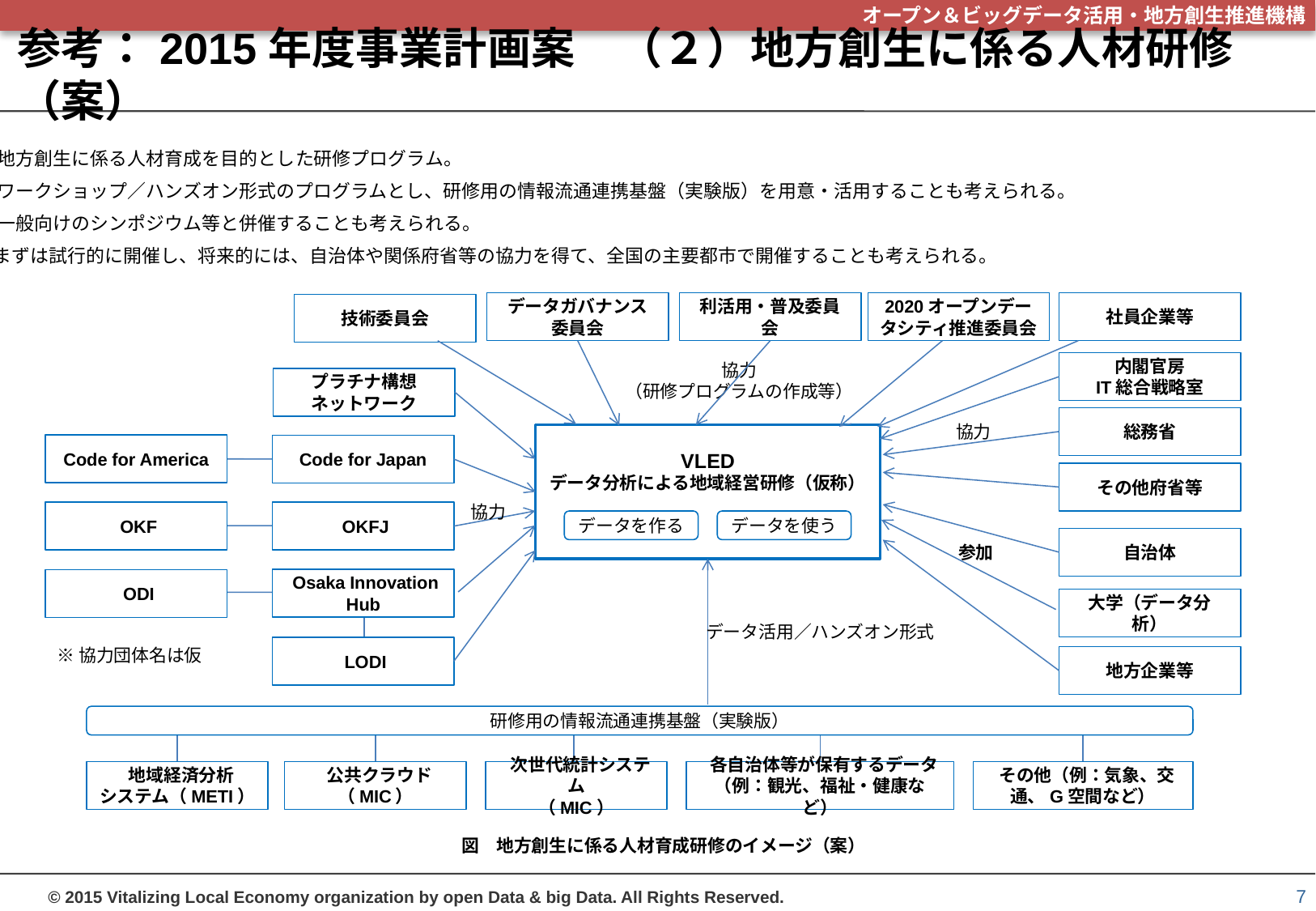

# 参考：2015年度事業計画案　（２）地方創生に係る人材研修（案）
・ 地方創生に係る人材育成を目的とした研修プログラム。
・ ワークショップ／ハンズオン形式のプログラムとし、研修用の情報流通連携基盤（実験版）を用意・活用することも考えられる。
・ 一般向けのシンポジウム等と併催することも考えられる。
・まずは試行的に開催し、将来的には、自治体や関係府省等の協力を得て、全国の主要都市で開催することも考えられる。
社員企業等
データガバナンス
委員会
利活用・普及委員会
2020オープンデータシティ推進委員会
技術委員会
内閣官房
IT総合戦略室
協力
（研修プログラムの作成等）
プラチナ構想
ネットワーク
総務省
協力
VLED
データ分析による地域経営研修（仮称）

Code for America
Code for Japan
その他府省等
協力
 OKF
 OKFJ
データを作る
データを使う
自治体
参加
 Osaka Innovation Hub
 ODI
大学（データ分析）
データ活用／ハンズオン形式
 LODI
※協力団体名は仮
地方企業等
研修用の情報流通連携基盤（実験版）
 地域経済分析
システム（METI）
 公共クラウド
（MIC）
 次世代統計システム
（MIC）
 各自治体等が保有するデータ
（例：観光、福祉・健康など）
 その他（例：気象、交通、G空間など）
図　地方創生に係る人材育成研修のイメージ（案）
7